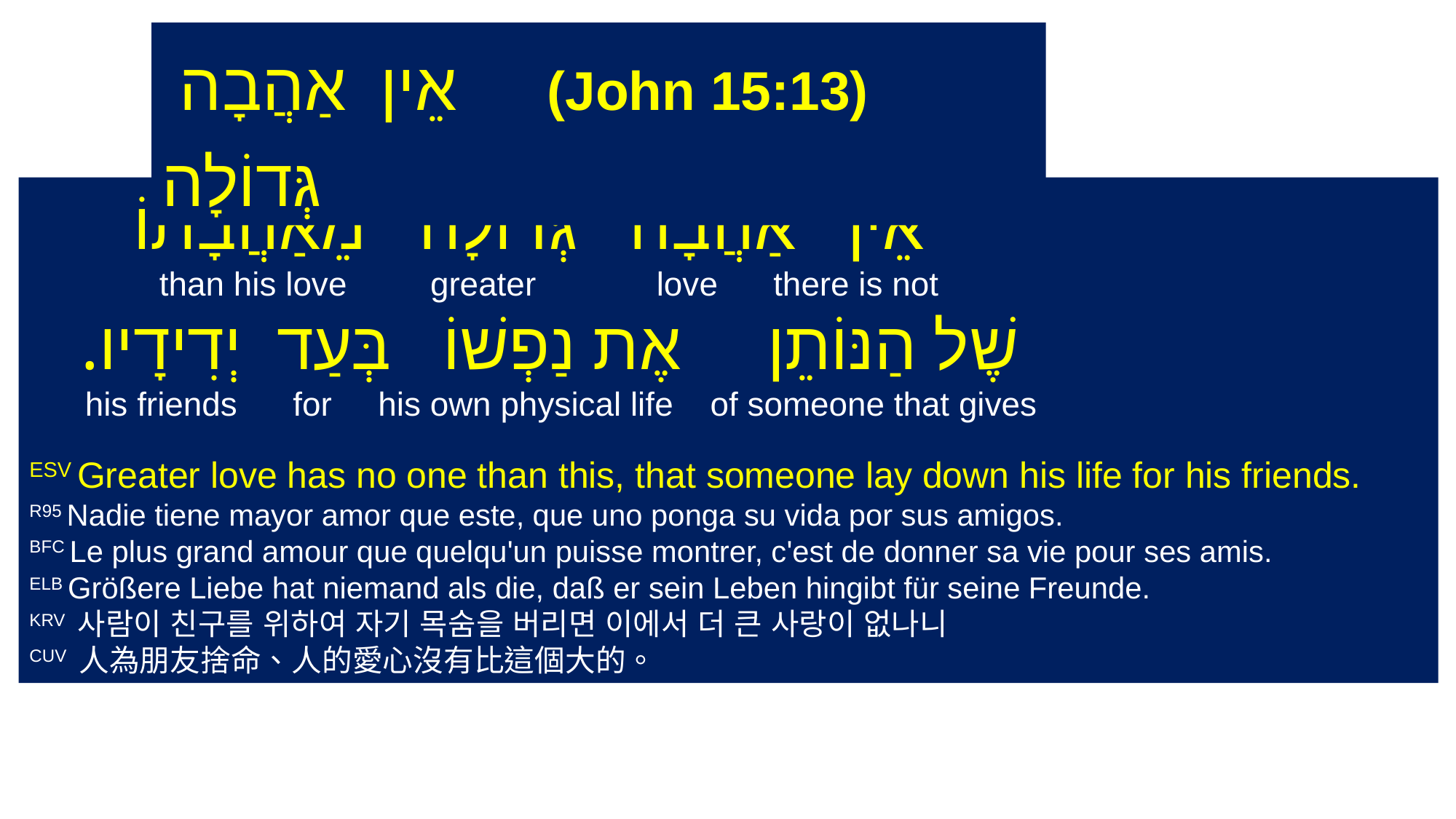

‎     (John 15:13) אֵין  אַהֲבָה  גְּדוֹלָה
‎אֵין   אַהֲבָה   גְּדוֹלָה   מֵאַהֲבָתוֹ
              than his love         greater             love      there is not
 ‎שֶׁל הַנּוֹתֵן     אֶת נַפְשׁוֹ   בְּעַד  יְדִידָיו.
      his friends      for     his own physical life    of someone that gives

ESV Greater love has no one than this, that someone lay down his life for his friends.
R95 Nadie tiene mayor amor que este, que uno ponga su vida por sus amigos.
BFC Le plus grand amour que quelqu'un puisse montrer, c'est de donner sa vie pour ses amis.
ELB Größere Liebe hat niemand als die, daß er sein Leben hingibt für seine Freunde.
KRV 사람이 친구를 위하여 자기 목숨을 버리면 이에서 더 큰 사랑이 없나니
CUV 人為朋友捨命、人的愛心沒有比這個大的。